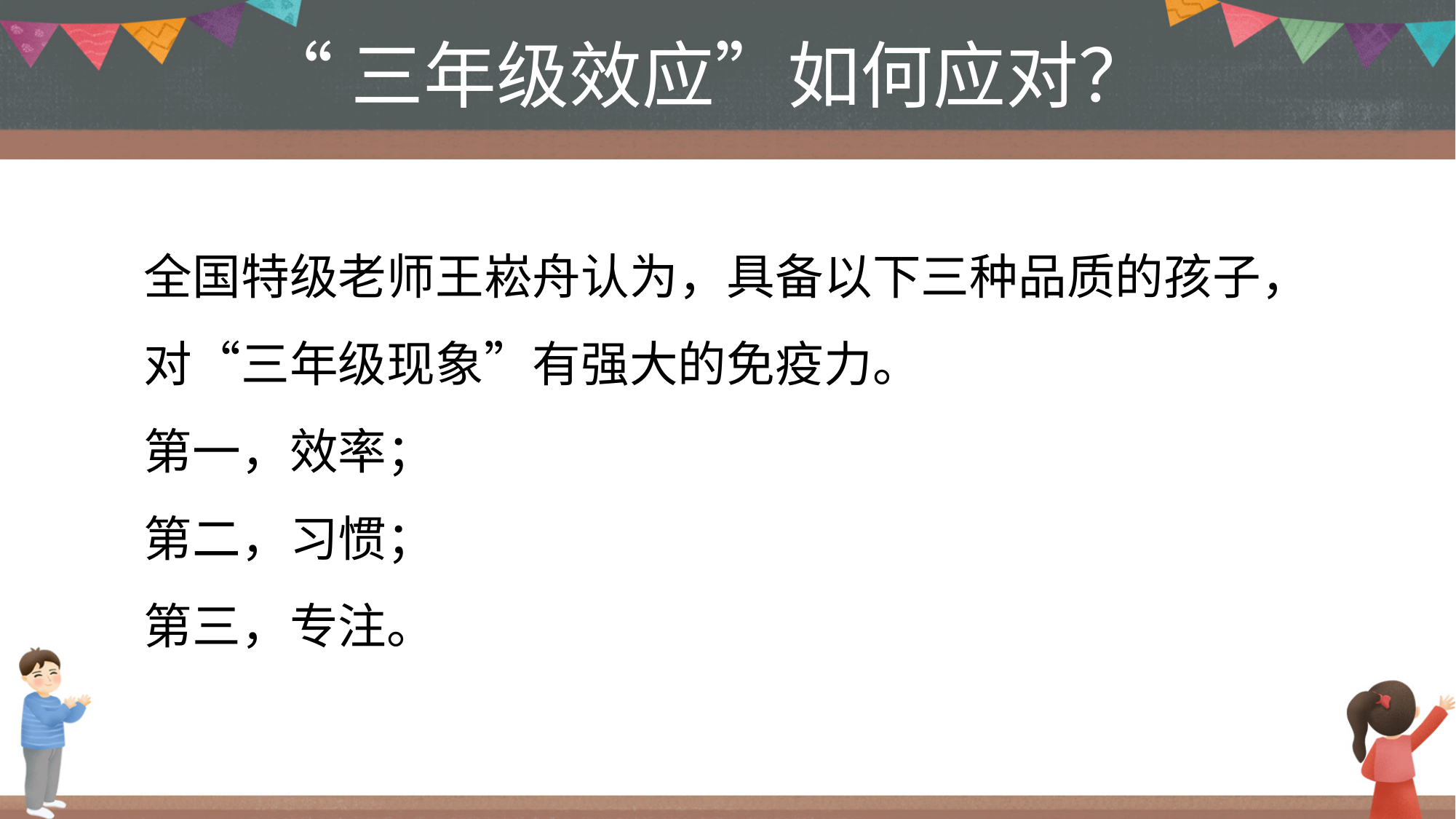

“三年级效应”如何应对？
全国特级老师王崧舟认为，具备以下三种品质的孩子，对“三年级现象”有强大的免疫力。
第一，效率；
第二，习惯；
第三，专注。